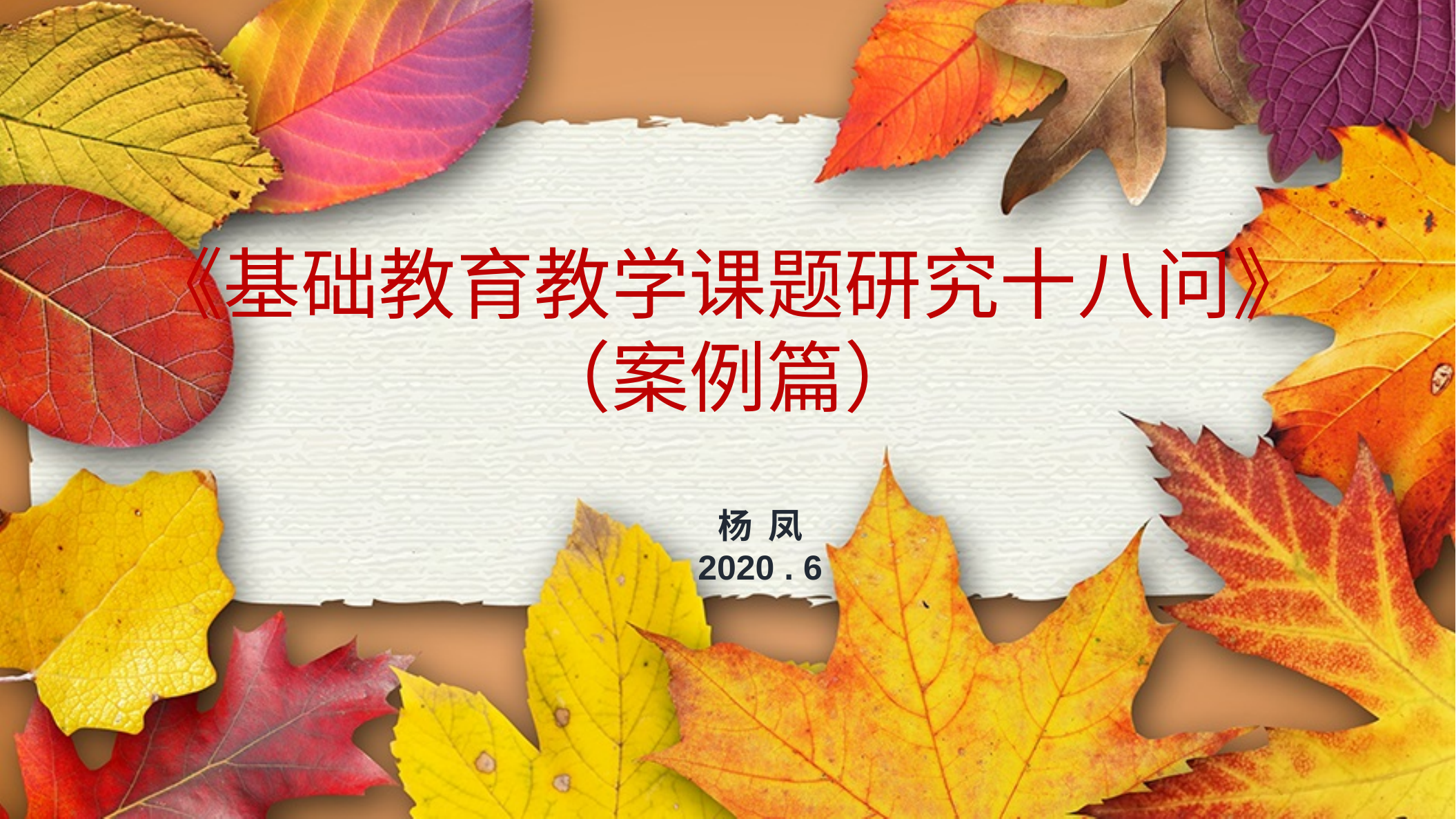

《基础教育教学课题研究十八问》
（案例篇）
杨  凤
2020 . 6